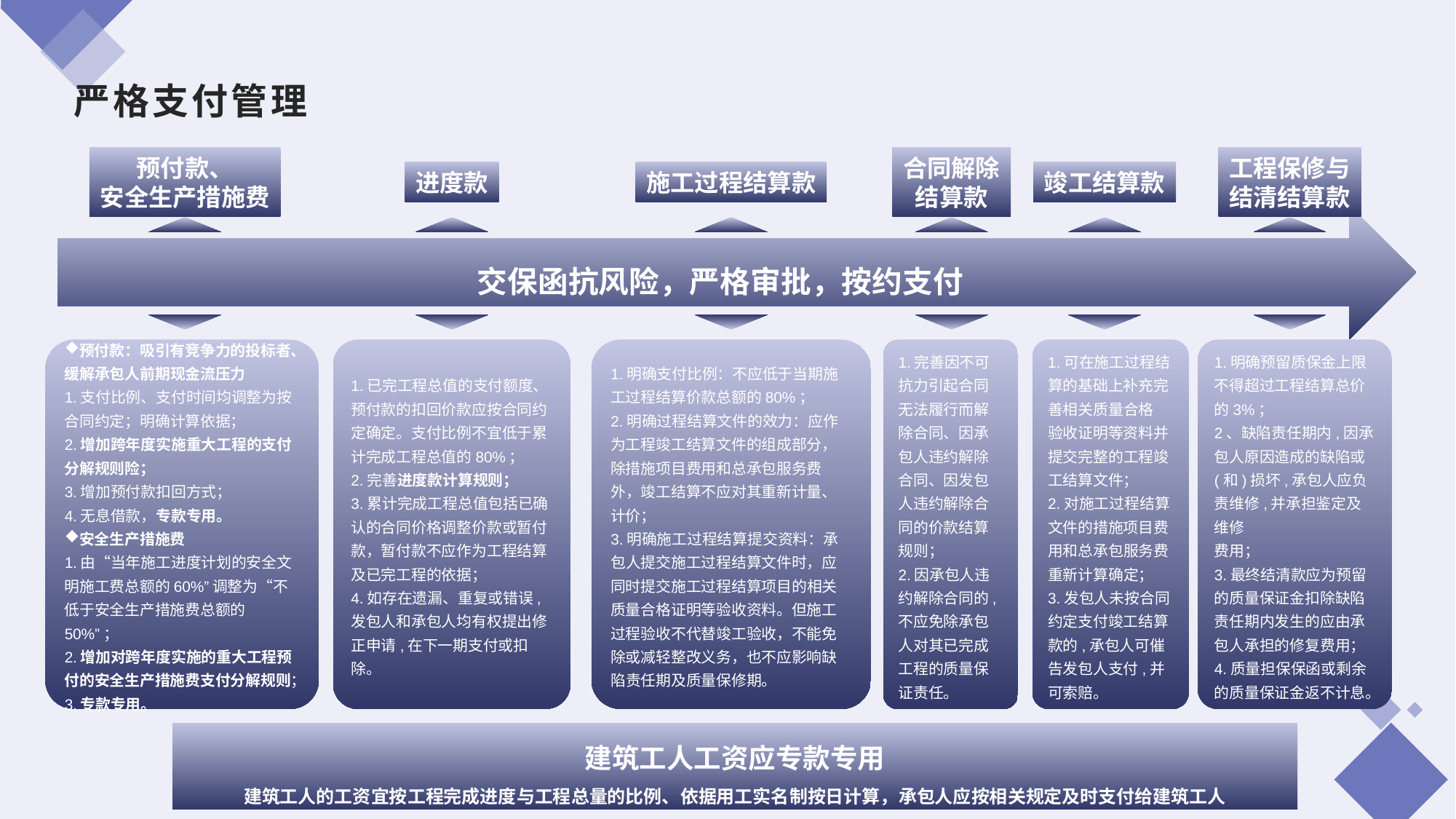

严格支付管理
预付款、
安全生产措施费
合同解除
结算款
工程保修与
结清结算款
进度款
施工过程结算款
竣工结算款
交保函抗风险，严格审批，按约支付

预付款：吸引有竞争力的投标者、缓解承包人前期现金流压力
1.支付比例、支付时间均调整为按合同约定；明确计算依据；
2.增加跨年度实施重大工程的支付分解规则险；
3.增加预付款扣回方式；
4.无息借款，专款专用。
安全生产措施费
1.由“当年施工进度计划的安全文明施工费总额的60%”调整为“不低于安全生产措施费总额的50%”；
2.增加对跨年度实施的重大工程预付的安全生产措施费支付分解规则；
3.专款专用。
1.已完工程总值的支付额度、预付款的扣回价款应按合同约定确定。支付比例不宜低于累计完成工程总值的80%；
2.完善进度款计算规则；
3.累计完成工程总值包括已确认的合同价格调整价款或暂付款，暂付款不应作为工程结算及已完工程的依据；
4.如存在遗漏、重复或错误,发包人和承包人均有权提出修正申请,在下一期支付或扣除。
1.明确支付比例：不应低于当期施工过程结算价款总额的80%；
2.明确过程结算文件的效力：应作为工程竣工结算文件的组成部分，除措施项目费用和总承包服务费外，竣工结算不应对其重新计量、计价；
3.明确施工过程结算提交资料：承包人提交施工过程结算文件时，应同时提交施工过程结算项目的相关质量合格证明等验收资料。但施工过程验收不代替竣工验收，不能免除或减轻整改义务，也不应影响缺陷责任期及质量保修期。
1.完善因不可抗力引起合同无法履行而解除合同、因承包人违约解除合同、因发包人违约解除合同的价款结算规则；
2.因承包人违约解除合同的,不应免除承包人对其已完成工程的质量保证责任。
1.可在施工过程结算的基础上补充完善相关质量合格
验收证明等资料并提交完整的工程竣工结算文件；
2.对施工过程结算文件的措施项目费用和总承包服务费重新计算确定；
3.发包人未按合同约定支付竣工结算款的,承包人可催告发包人支付,并可索赔。
1.明确预留质保金上限不得超过工程结算总价的3%；
2、缺陷责任期内,因承包人原因造成的缺陷或(和)损坏,承包人应负责维修,并承担鉴定及维修
费用；
3.最终结清款应为预留的质量保证金扣除缺陷责任期内发生的应由承包人承担的修复费用；
4.质量担保保函或剩余的质量保证金返不计息。
建筑工人工资应专款专用
建筑工人的工资宜按工程完成进度与工程总量的比例、依据用工实名制按日计算，承包人应按相关规定及时支付给建筑工人